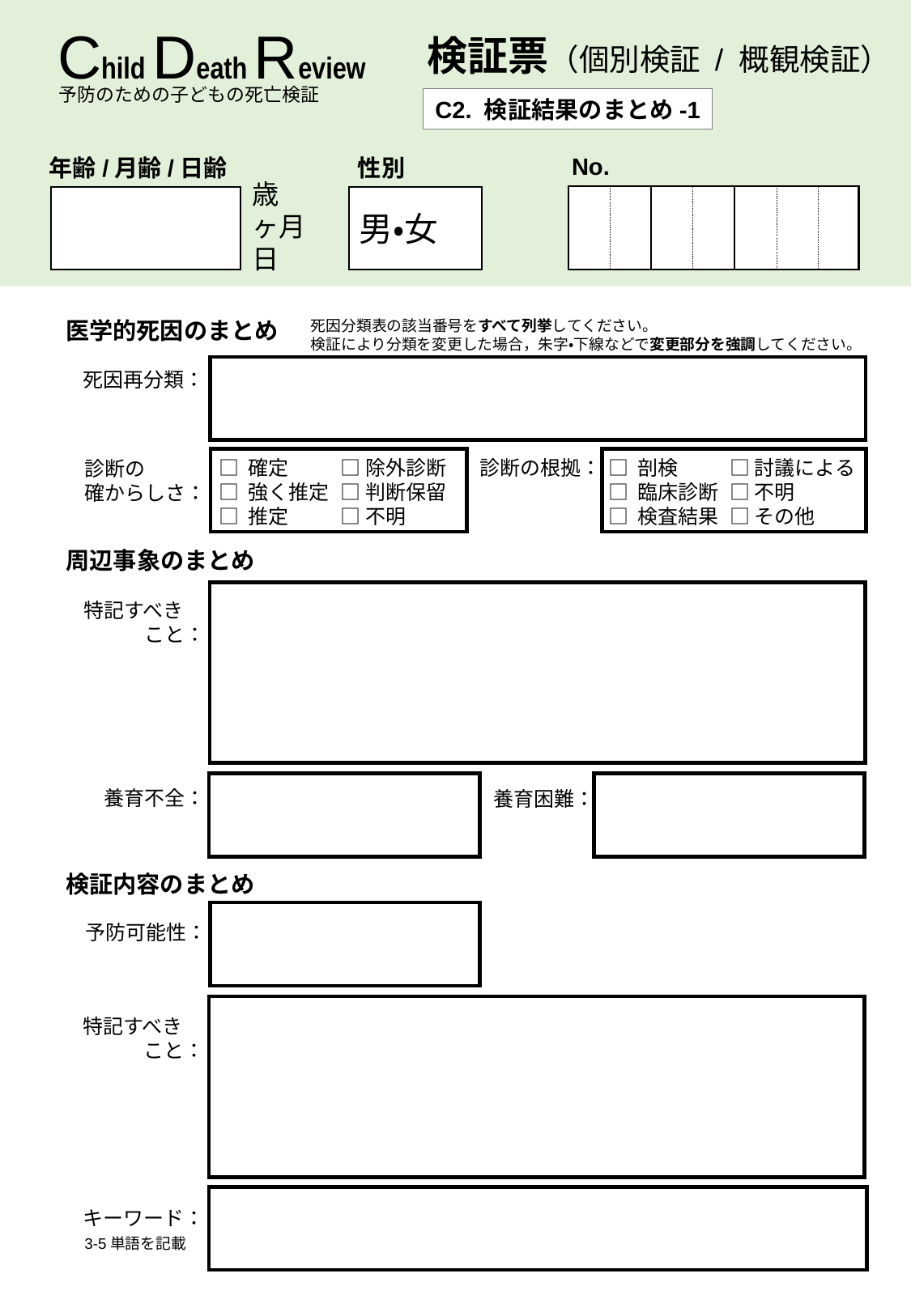

Child Death Review
検証票（個別検証 / 概観検証）
予防のための子どもの死亡検証
C2. 検証結果のまとめ-1
No.
年齢/月齢/日齢
性別
歳
ヶ月
日

男・女
医学的死因のまとめ
死因分類表の該当番号をすべて列挙してください。
検証により分類を変更した場合，朱字・下線などで変更部分を強調してください。

死因再分類：

□ 剖検	□ 討議による
□ 臨床診断	□ 不明
□ 検査結果	□ その他
診断の根拠：
□ 確定	□ 除外診断
□ 強く推定	□ 判断保留
□ 推定	□ 不明
診断の
確からしさ：
周辺事象のまとめ

特記すべき
　　　こと：

養育不全：
養育困難：
検証内容のまとめ

予防可能性：

特記すべき
　　　こと：

キーワード：
3-5単語を記載